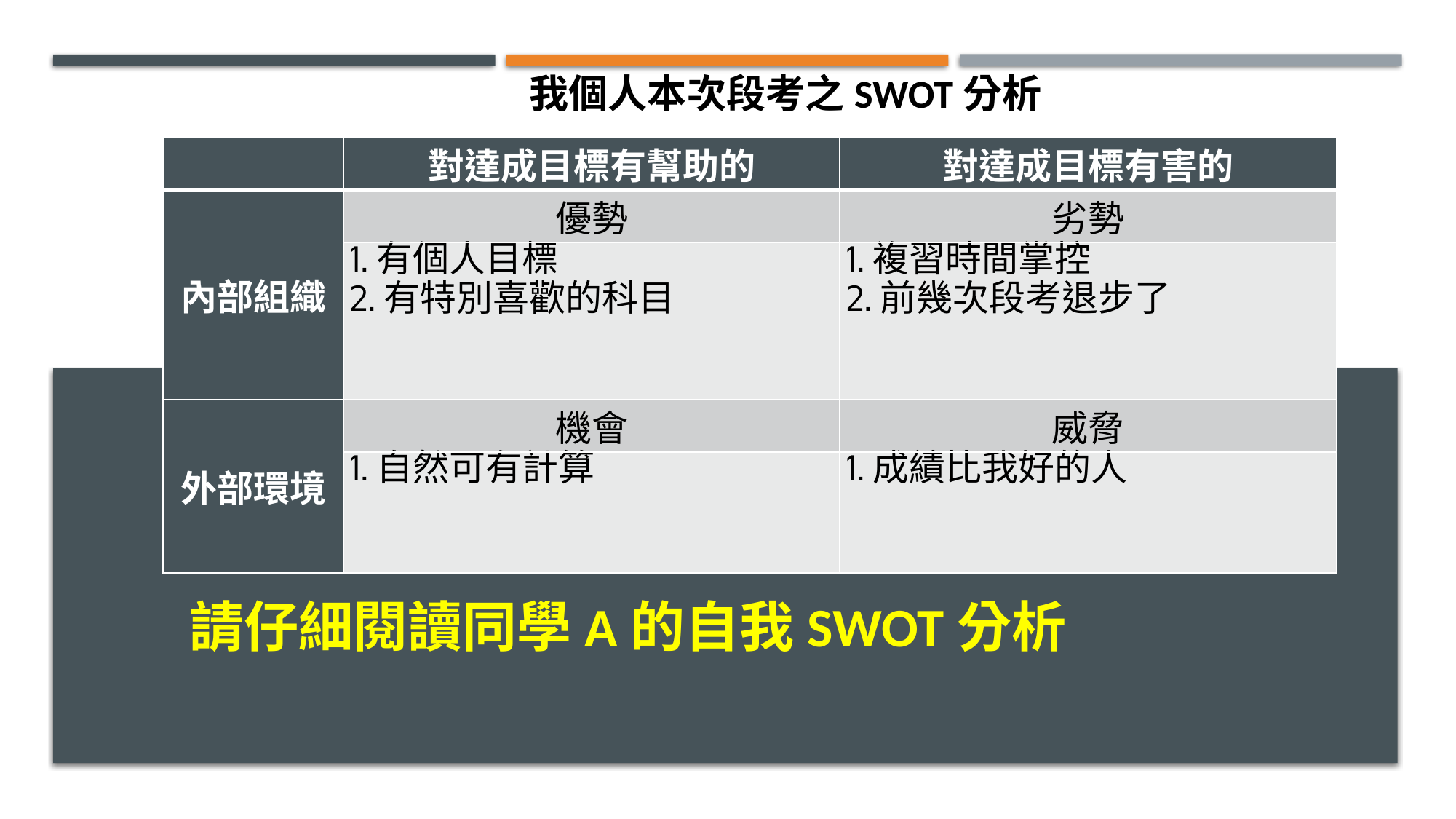

我個人本次段考之SWOT分析
|  | 對達成目標有幫助的 | 對達成目標有害的 |
| --- | --- | --- |
| 內部組織 | 優勢 | 劣勢 |
|  | 1.有個人目標 2.有特別喜歡的科目 | 1.複習時間掌控 2.前幾次段考退步了 |
| 外部環境 | 機會 | 威脅 |
|  | 1.自然可有計算 | 1.成績比我好的人 |
請仔細閱讀同學A的自我SWOT分析